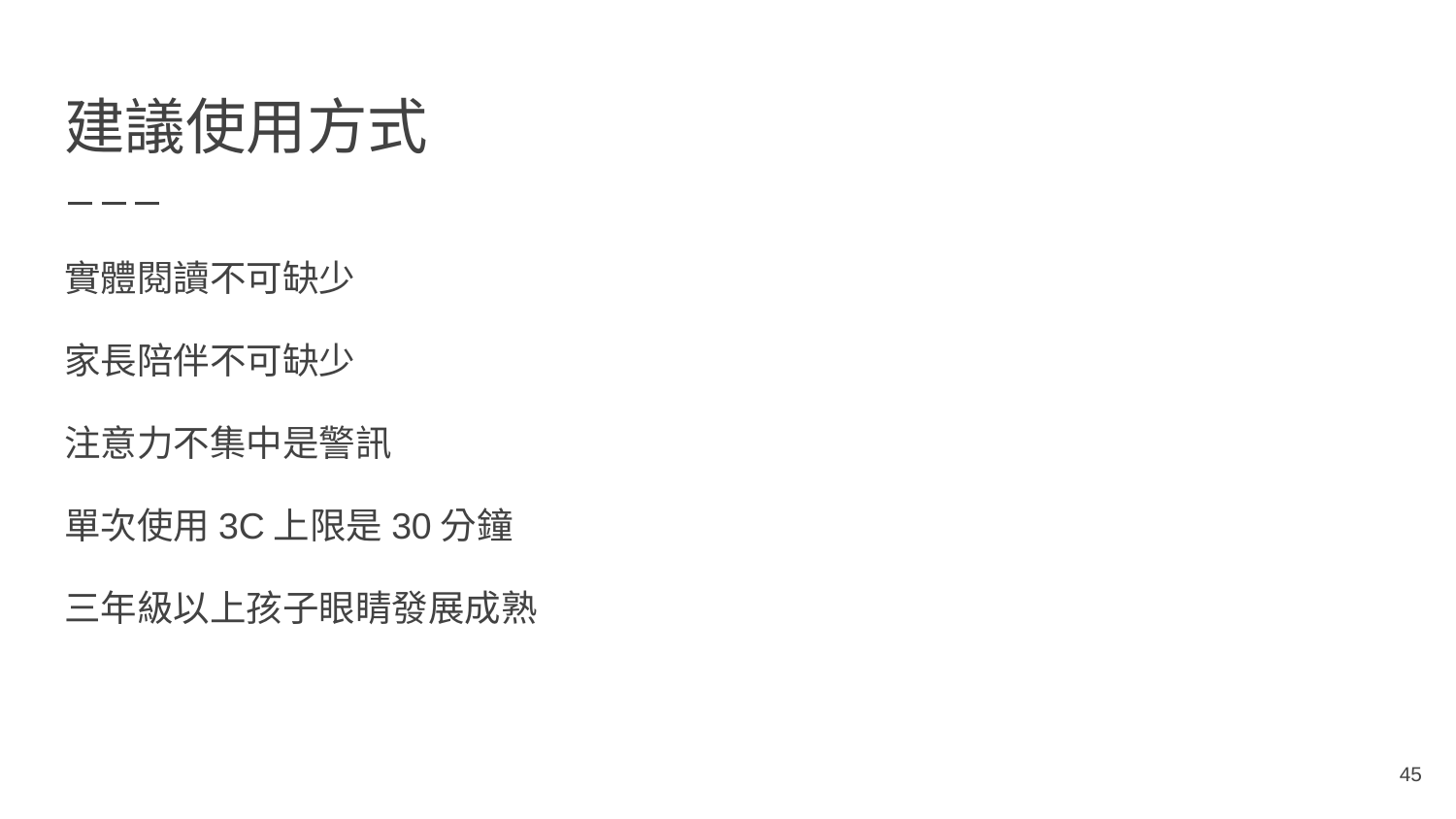

# 建議使用方式
實體閱讀不可缺少
家長陪伴不可缺少
注意力不集中是警訊
單次使用3C上限是30分鐘
三年級以上孩子眼睛發展成熟
45